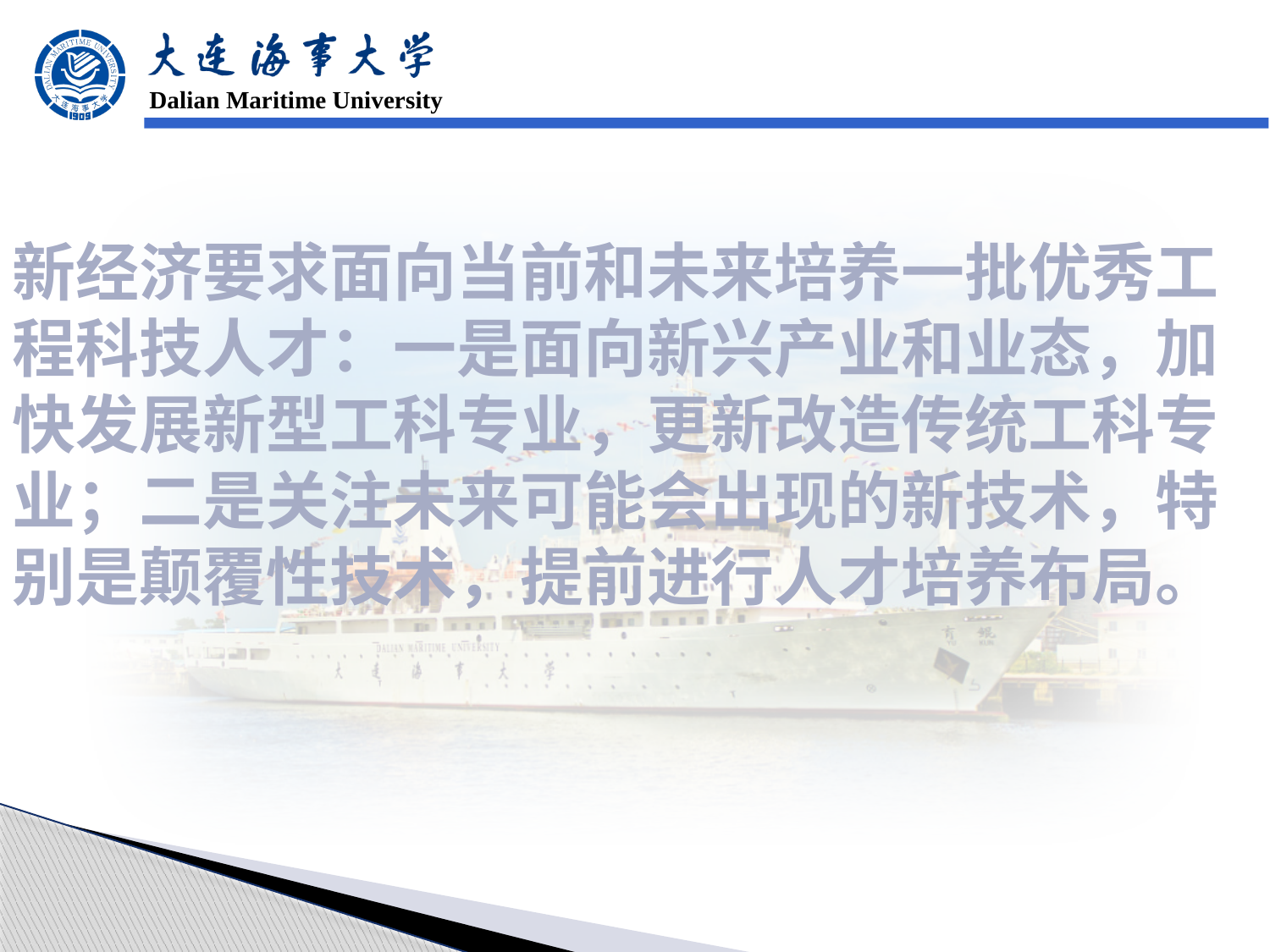

新经济要求面向当前和未来培养一批优秀工程科技人才：一是面向新兴产业和业态，加快发展新型工科专业，更新改造传统工科专业；二是关注未来可能会出现的新技术，特别是颠覆性技术，提前进行人才培养布局。